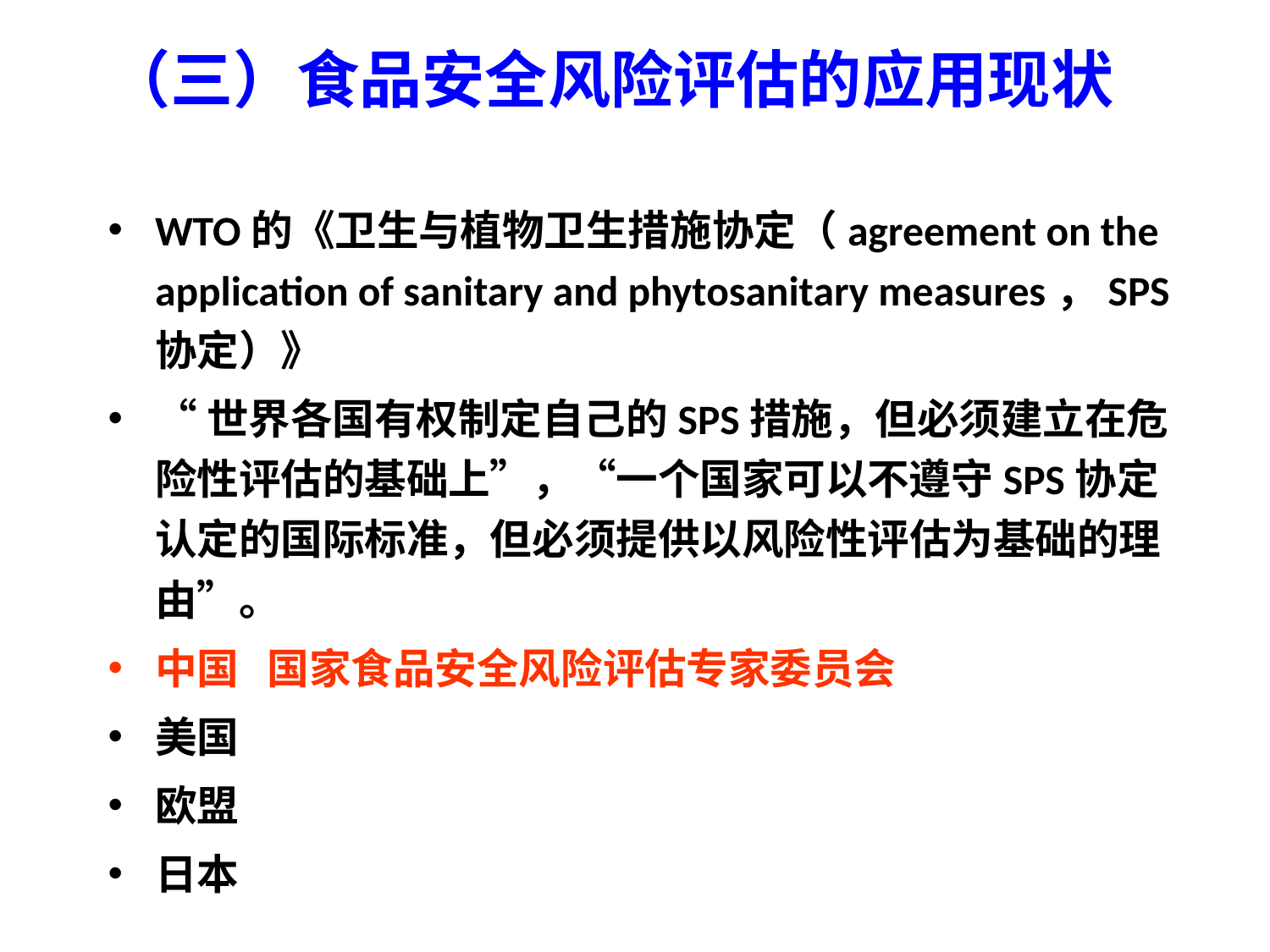

（三）食品安全风险评估的应用现状

WTO的《卫生与植物卫生措施协定（agreement on the application of sanitary and phytosanitary measures，SPS协定）》
“世界各国有权制定自己的SPS措施，但必须建立在危险性评估的基础上”，“一个国家可以不遵守SPS协定认定的国际标准，但必须提供以风险性评估为基础的理由”。
中国   国家食品安全风险评估专家委员会
美国
欧盟
日本